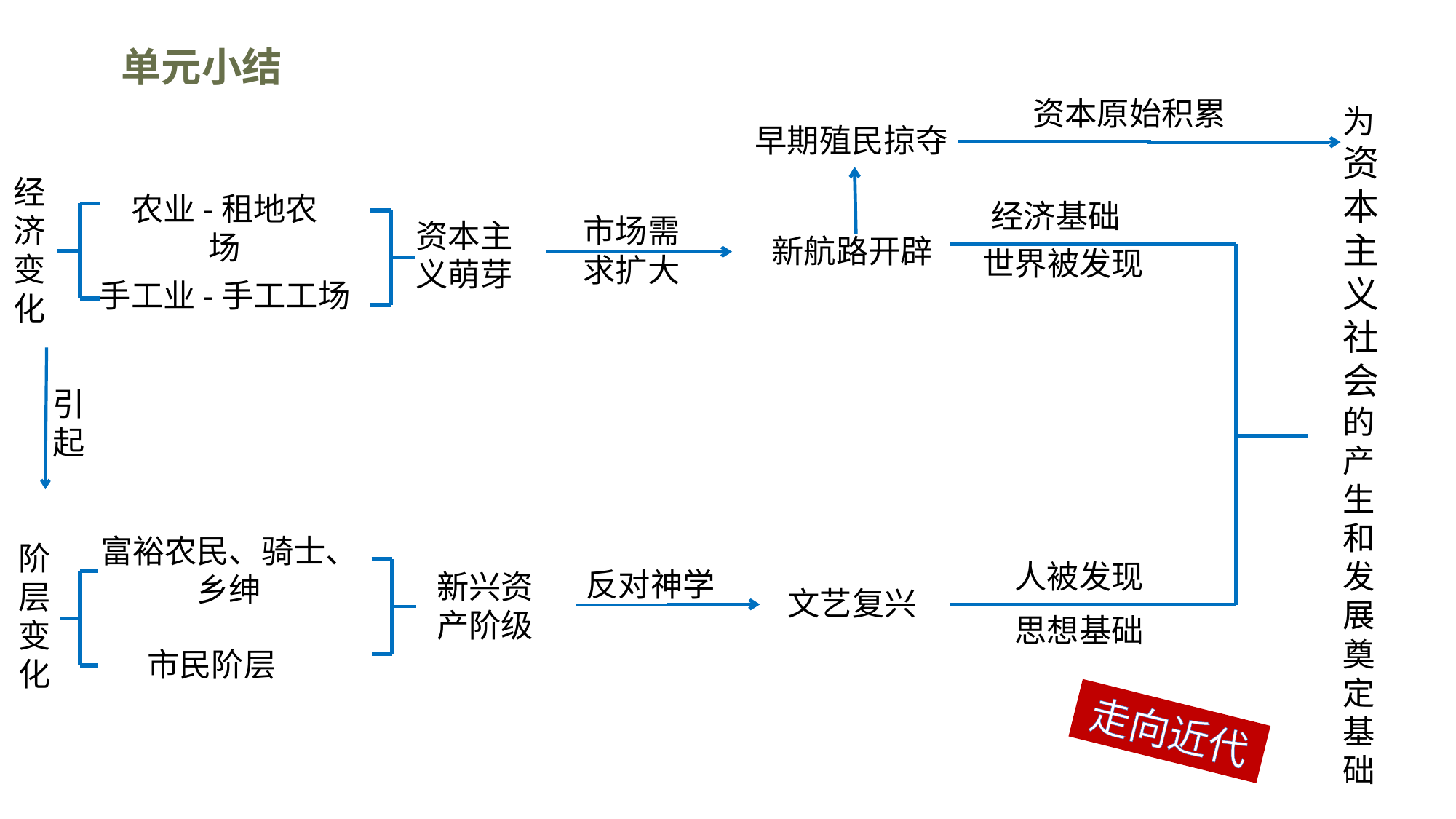

单元小结
资本原始积累
为资本主义社会的产生和发展奠定基础
早期殖民掠夺
经济变化
农业-租地农场
经济基础
世界被发现
人被发现
思想基础
市场需求扩大
资本主义萌芽
新航路开辟

手工业-手工工场
引起
富裕农民、骑士、乡绅
阶层变化
反对神学
新兴资产阶级
文艺复兴
市民阶层
走向近代